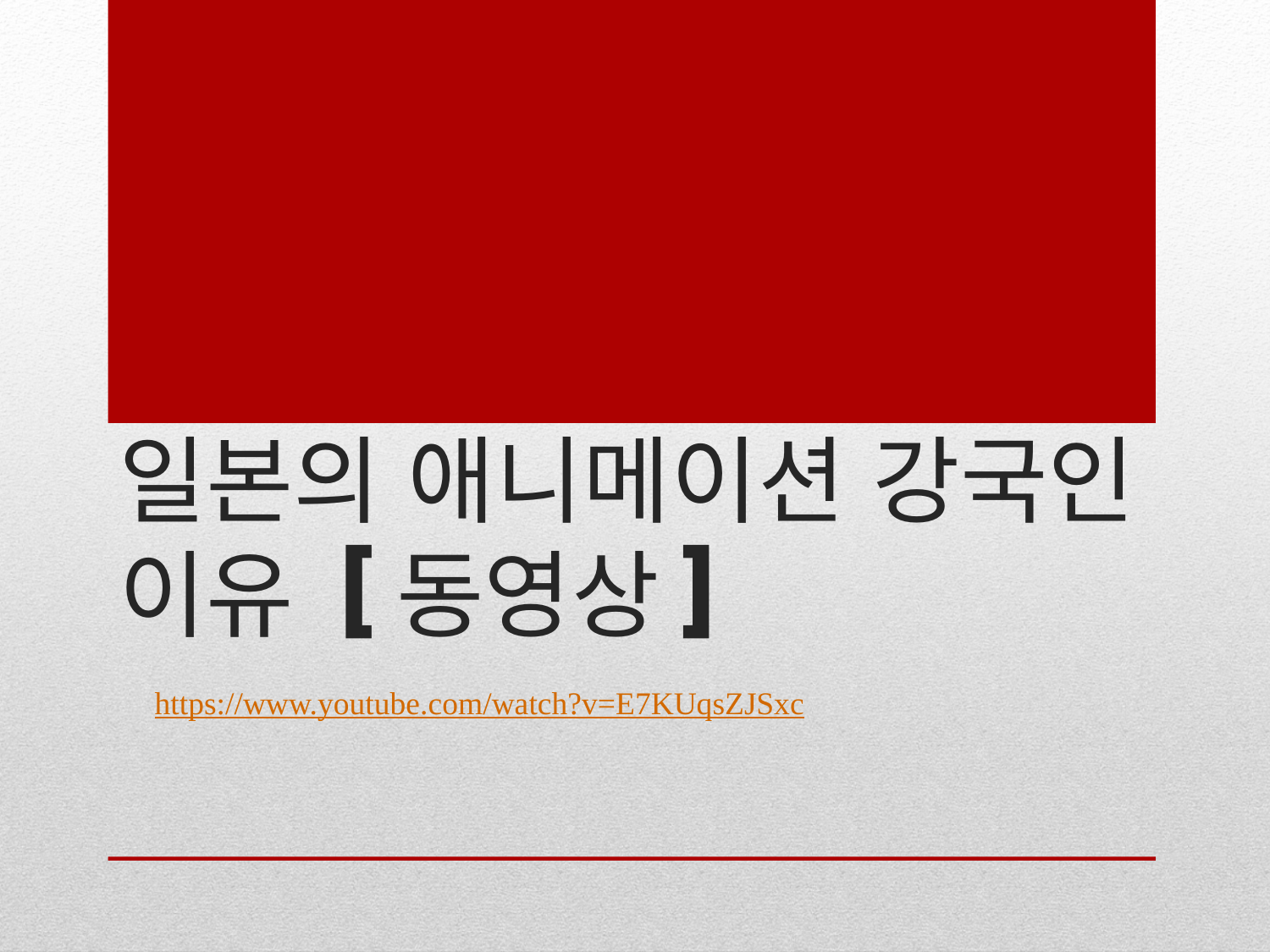

# 일본의 애니메이션 강국인 이유 [동영상]
https://www.youtube.com/watch?v=E7KUqsZJSxc